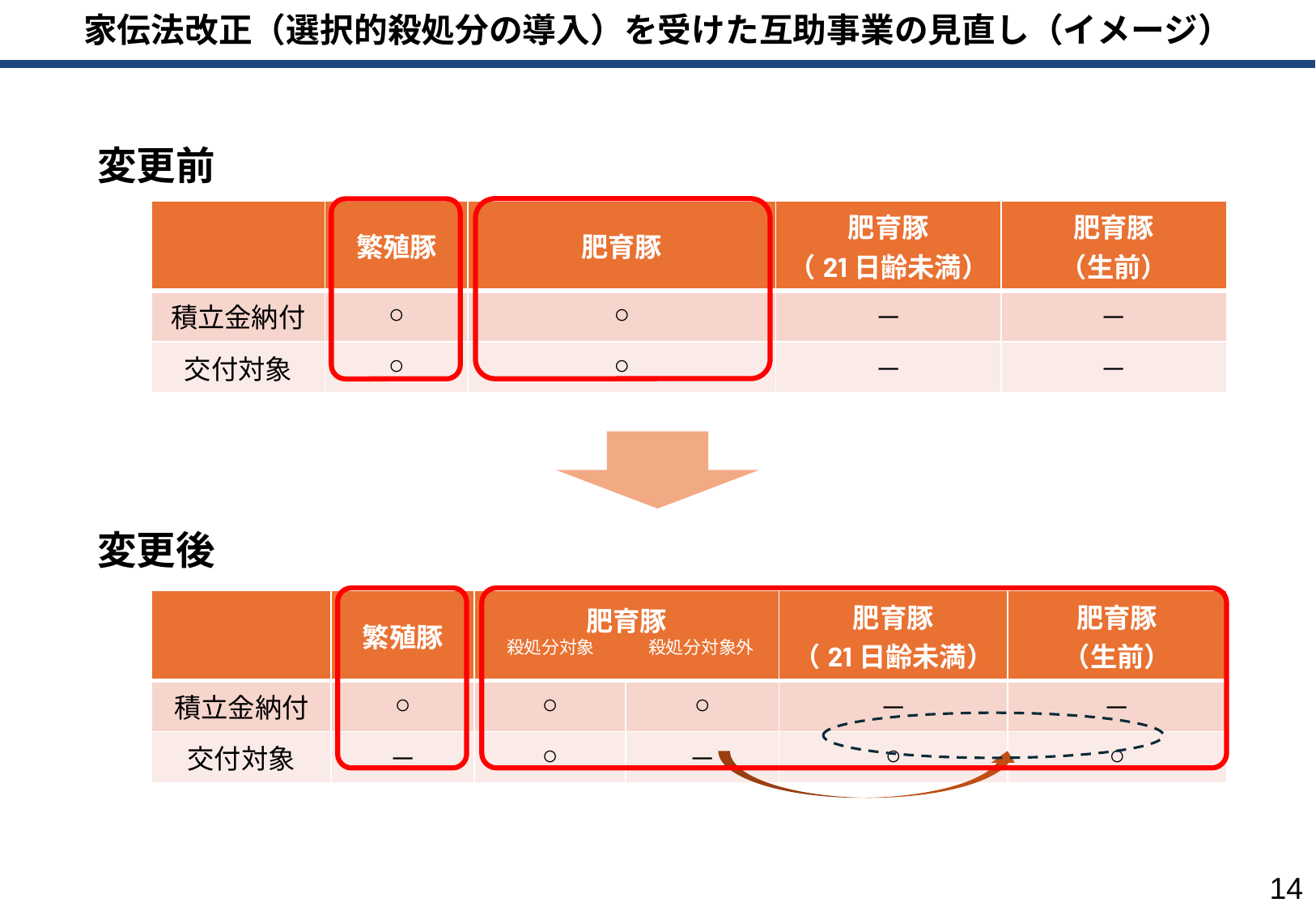

家伝法改正（選択的殺処分の導入）を受けた互助事業の見直し（イメージ）

変更前

|  | 繁殖豚 | 肥育豚 | 肥育豚 （21日齢未満） | 肥育豚 （生前） |
| --- | --- | --- | --- | --- |
| 積立金納付 | ○ | ○ | － | － |
| 交付対象 | ○ | ○ | － | － |

変更後

|  | 繁殖豚 | 肥育豚 |  | 肥育豚 （21日齢未満） | 肥育豚 （生前） |
| --- | --- | --- | --- | --- | --- |
| 積立金納付 | ○ | ○ | ○ | － | － |
| 交付対象 | － | ○ | － | ○ | ○ |
殺処分対象
殺処分対象外

14